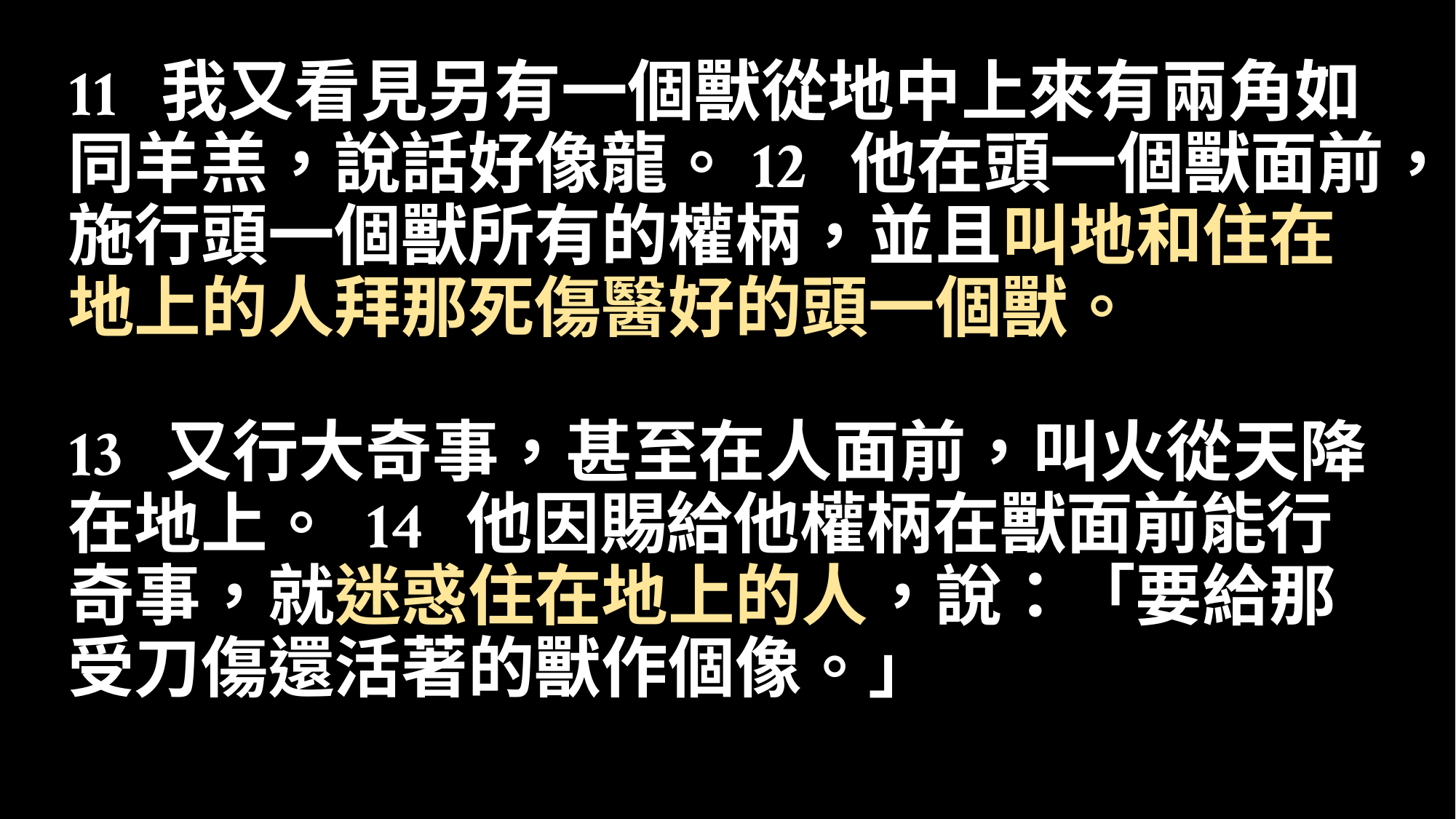

11  我又看見另有一個獸從地中上來有兩角如同羊羔，說話好像龍。12  他在頭一個獸面前，施行頭一個獸所有的權柄，並且叫地和住在地上的人拜那死傷醫好的頭一個獸。
13  又行大奇事，甚至在人面前，叫火從天降在地上。 14  他因賜給他權柄在獸面前能行奇事，就迷惑住在地上的人，說：「要給那受刀傷還活著的獸作個像。」